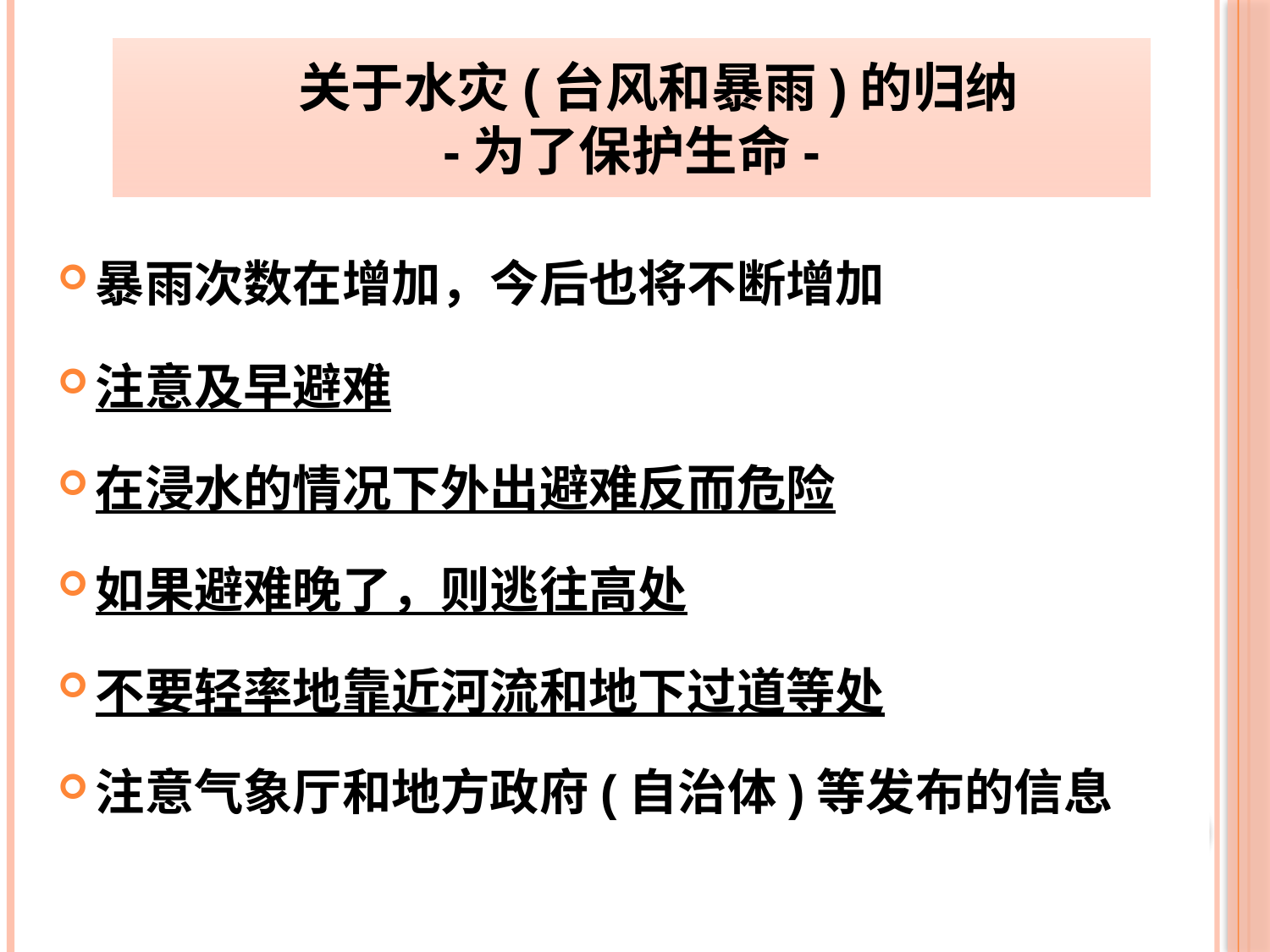

# 关于水灾(台风和暴雨)的归纳 -为了保护生命-
暴雨次数在增加，今后也将不断增加

注意及早避难

在浸水的情况下外出避难反而危险

如果避难晚了，则逃往高处

不要轻率地靠近河流和地下过道等处

注意气象厅和地方政府(自治体)等发布的信息